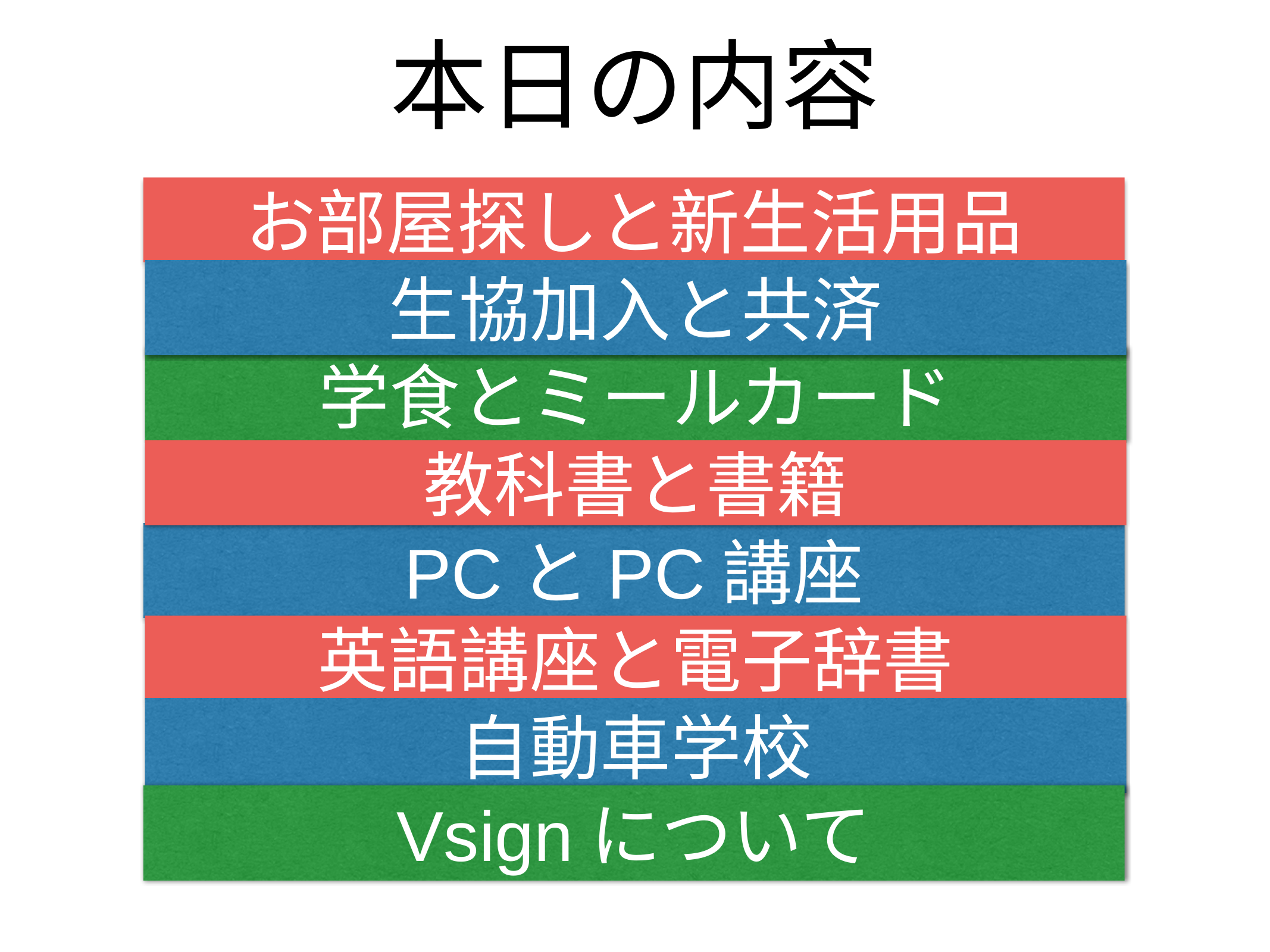

本日の内容
お部屋探しと新生活用品
生協加入と共済
学食とミールカード
教科書と書籍
PCとPC講座
英語講座と電子辞書
自動車学校
Vsignについて